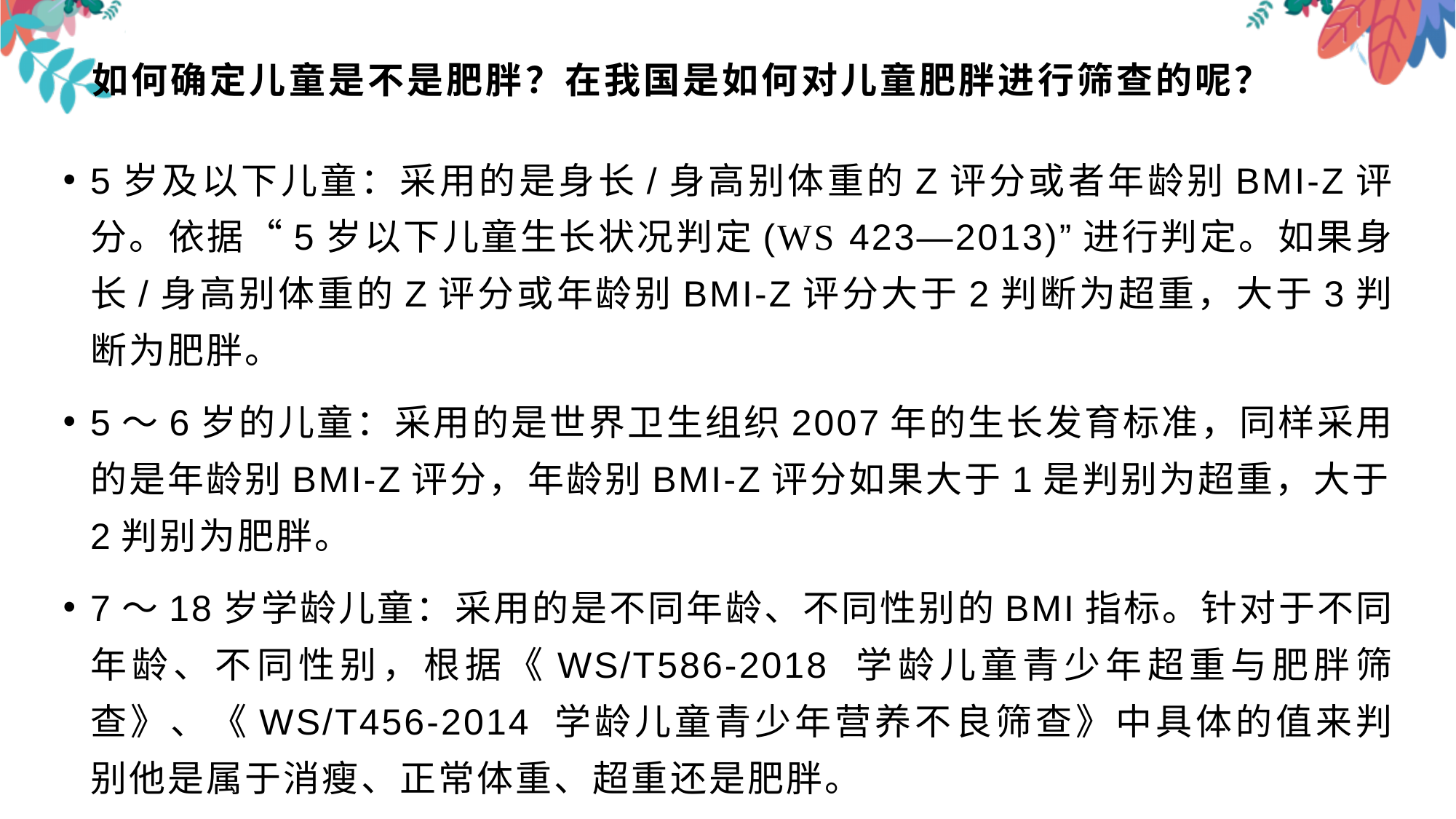

# 如何确定儿童是不是肥胖？在我国是如何对儿童肥胖进行筛查的呢？
5岁及以下儿童：采用的是身长/身高别体重的Z评分或者年龄别BMI-Z评分。依据“5岁以下儿童生长状况判定(WS 423—2013)”进行判定。如果身长/身高别体重的Z评分或年龄别BMI-Z评分大于2判断为超重，大于3判断为肥胖。
5～6岁的儿童：采用的是世界卫生组织2007年的生长发育标准，同样采用的是年龄别BMI-Z评分，年龄别BMI-Z评分如果大于1是判别为超重，大于2判别为肥胖。
7～18岁学龄儿童：采用的是不同年龄、不同性别的BMI指标。针对于不同年龄、不同性别，根据《WS/T586-2018 学龄儿童青少年超重与肥胖筛查》、《WS/T456-2014 学龄儿童青少年营养不良筛查》中具体的值来判别他是属于消瘦、正常体重、超重还是肥胖。